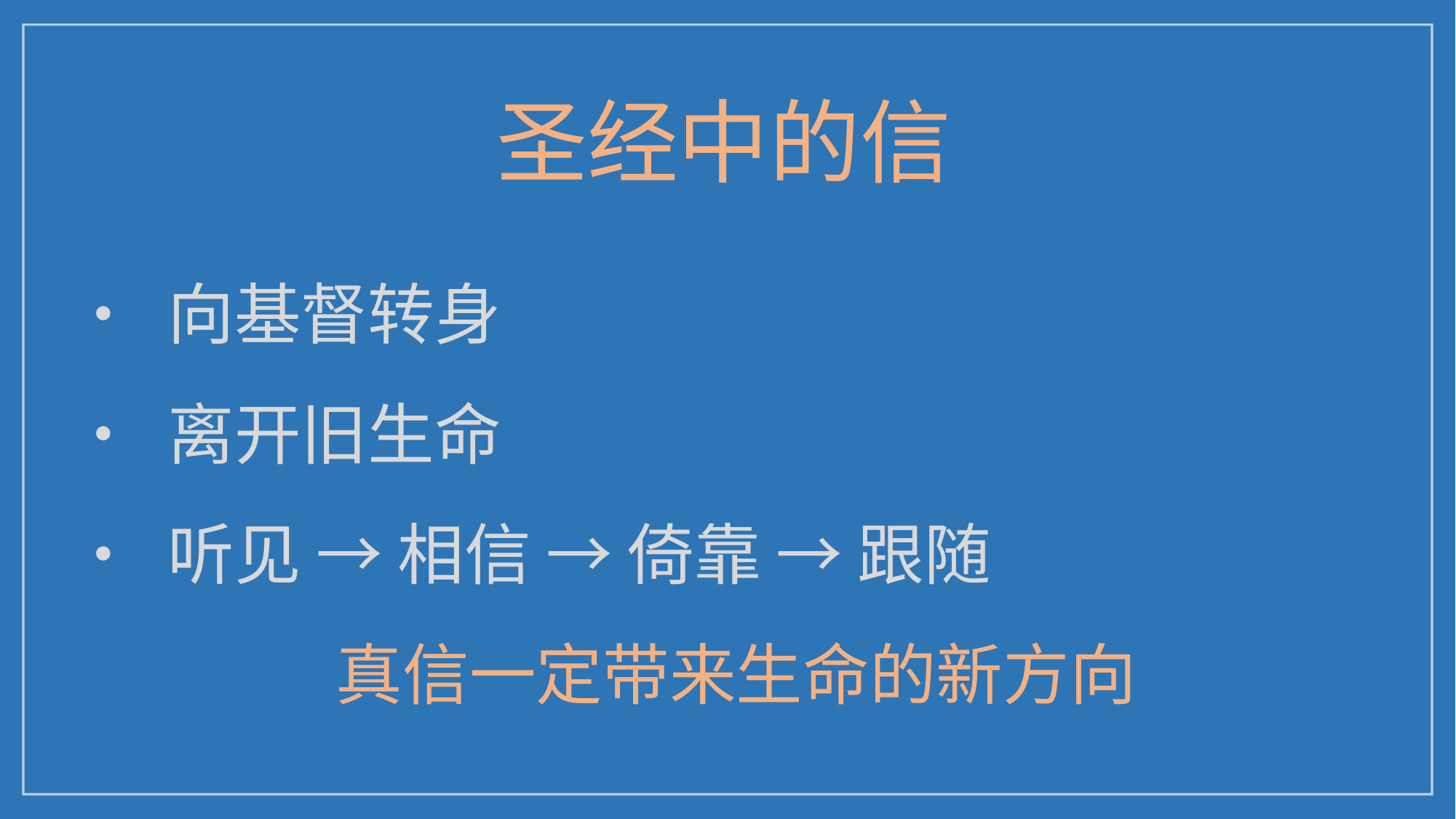

圣经中的信
• 向基督转身
• 离开旧生命
• 听见 → 相信 → 倚靠 → 跟随
真信一定带来生命的新方向